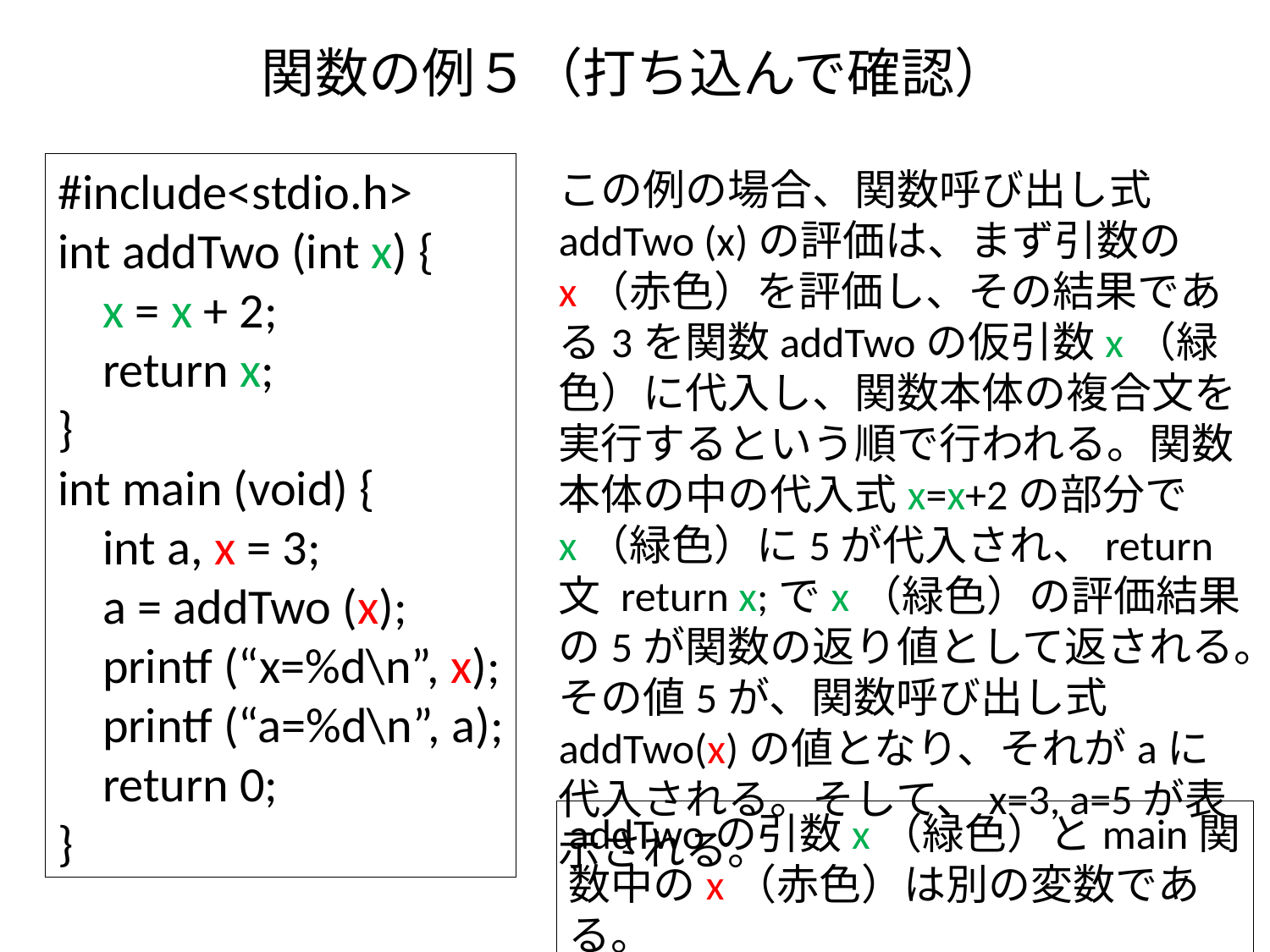

# 関数の例５（打ち込んで確認）
#include<stdio.h>
int addTwo (int x) {
    x = x + 2;
    return x;
}
int main (void) {
    int a, x = 3;
    a = addTwo (x);
    printf (“x=%d\n”, x);
    printf (“a=%d\n”, a);
    return 0;
}
この例の場合、関数呼び出し式addTwo (x)の評価は、まず引数のx（赤色）を評価し、その結果である3を関数addTwoの仮引数x（緑色）に代入し、関数本体の複合文を実行するという順で行われる。関数本体の中の代入式x=x+2の部分でx（緑色）に5が代入され、return文 return x;でx（緑色）の評価結果の5が関数の返り値として返される。その値5が、関数呼び出し式addTwo(x)の値となり、それがaに代入される。そして、x=3, a=5が表示される。
addTwoの引数x（緑色）とmain関数中のx（赤色）は別の変数である。